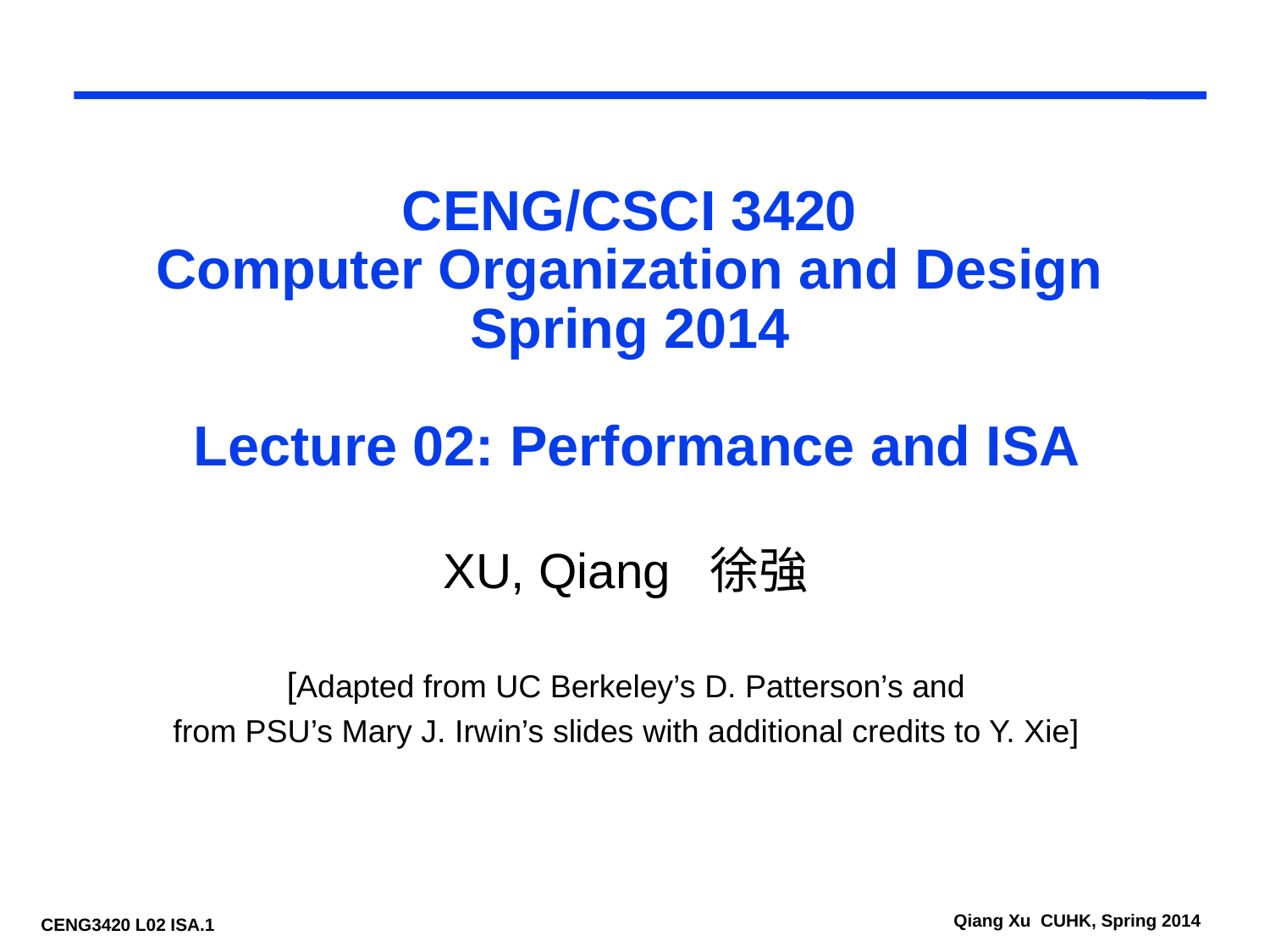

# CENG/CSCI 3420 Computer Organization and Design Spring 2014 Lecture 02: Performance and ISA
XU, Qiang  徐強

[Adapted from UC Berkeley’s D. Patterson’s and
from PSU’s Mary J. Irwin’s slides with additional credits to Y. Xie]